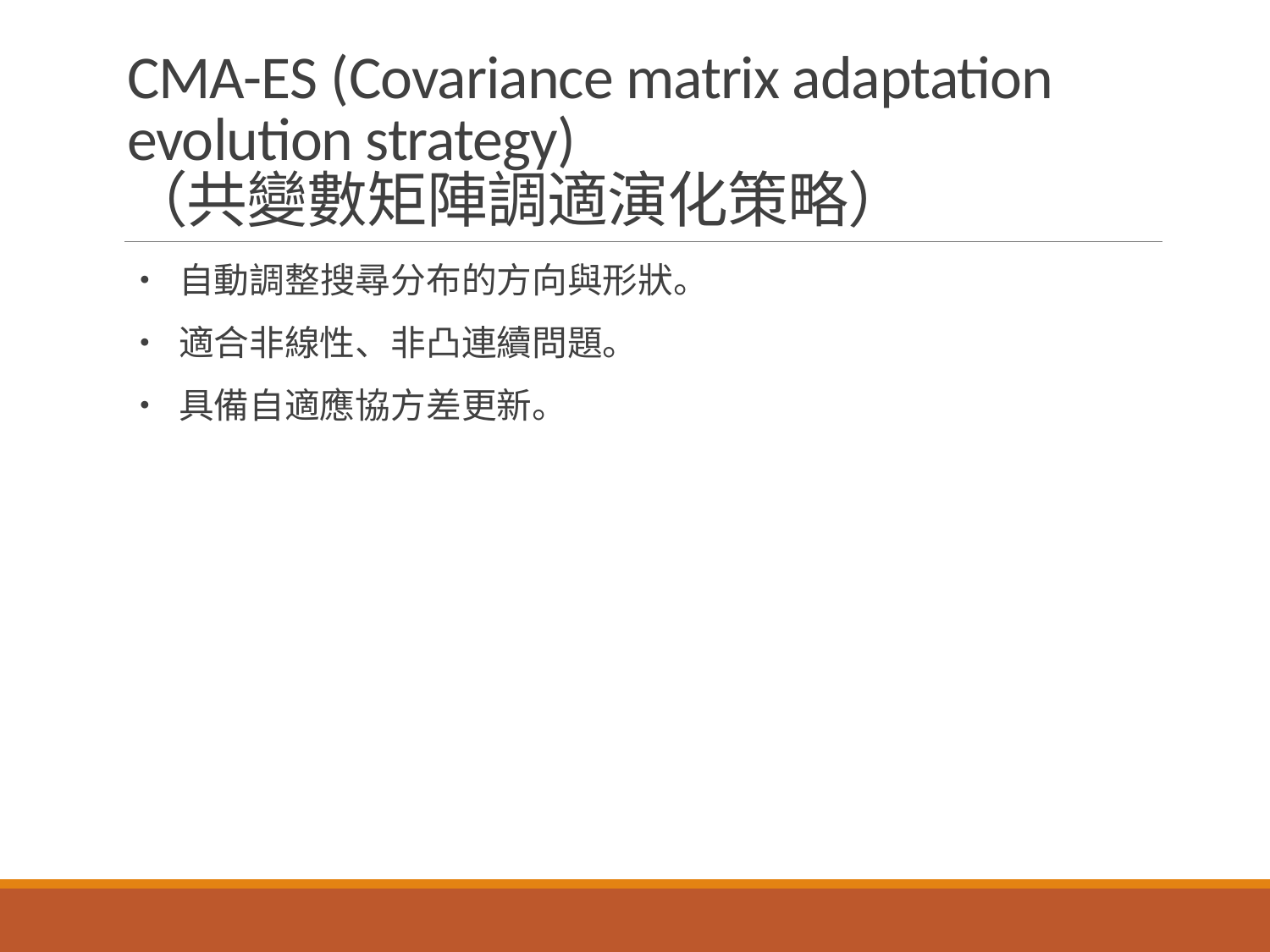

# CMA-ES (Covariance matrix adaptation evolution strategy) （共變數矩陣調適演化策略）
• 自動調整搜尋分布的方向與形狀。
• 適合非線性、非凸連續問題。
• 具備自適應協方差更新。